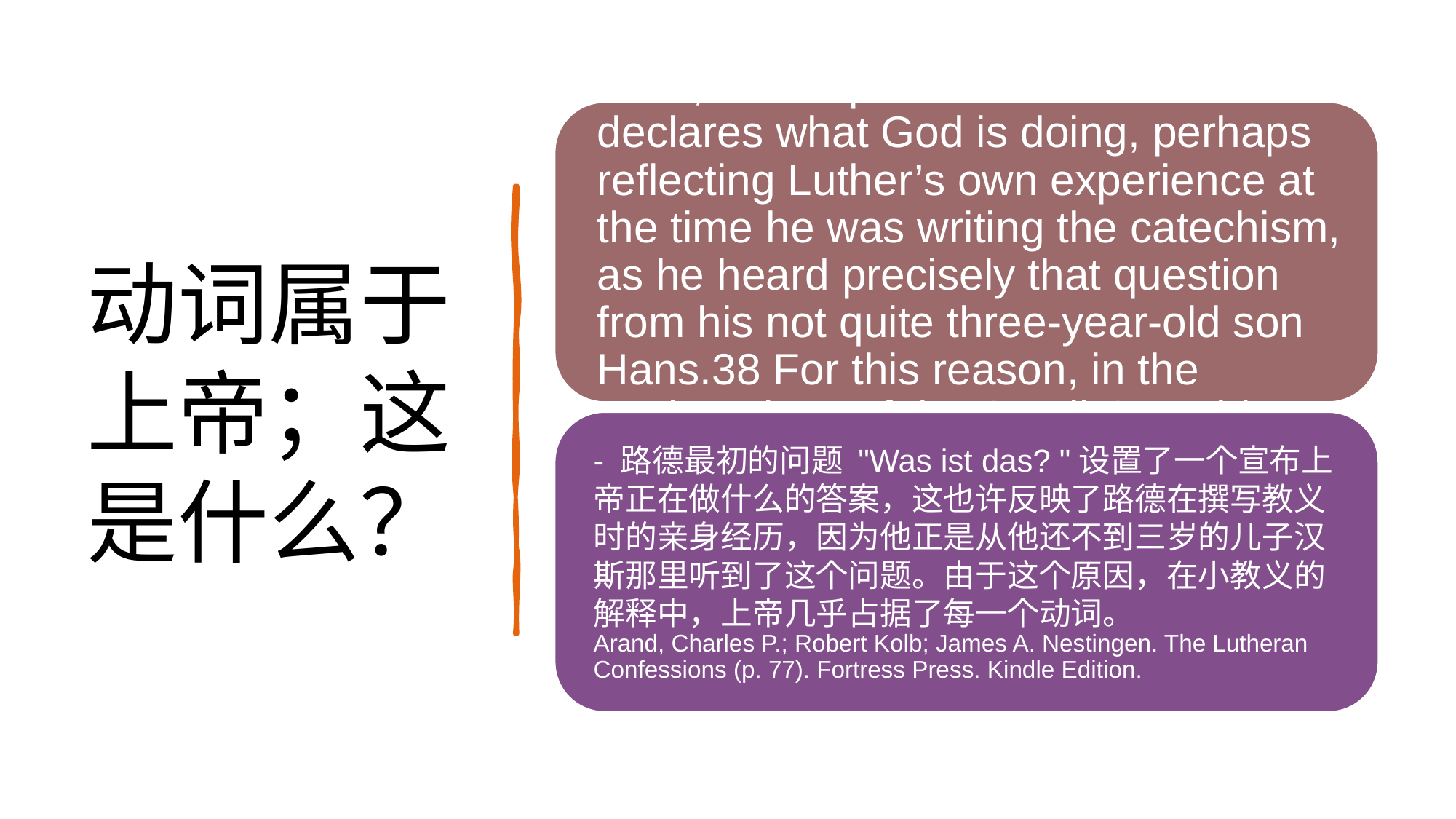

Luther’s original question, “Was ist das?,” sets up an answer that declares what God is doing, perhaps reflecting Luther’s own experience at the time he was writing the catechism, as he heard precisely that question from his not quite three-year-old son Hans.38 For this reason, in the explanations of the Small Catechism, God claims virtually every verb.
- 路德最初的问题 "Was ist das? "设置了一个宣布上帝正在做什么的答案，这也许反映了路德在撰写教义时的亲身经历，因为他正是从他还不到三岁的儿子汉斯那里听到了这个问题。由于这个原因，在小教义的解释中，上帝几乎占据了每一个动词。
Arand, Charles P.; Robert Kolb; James A. Nestingen. The Lutheran Confessions (p. 77). Fortress Press. Kindle Edition.
# 动词属于上帝；这是什么？